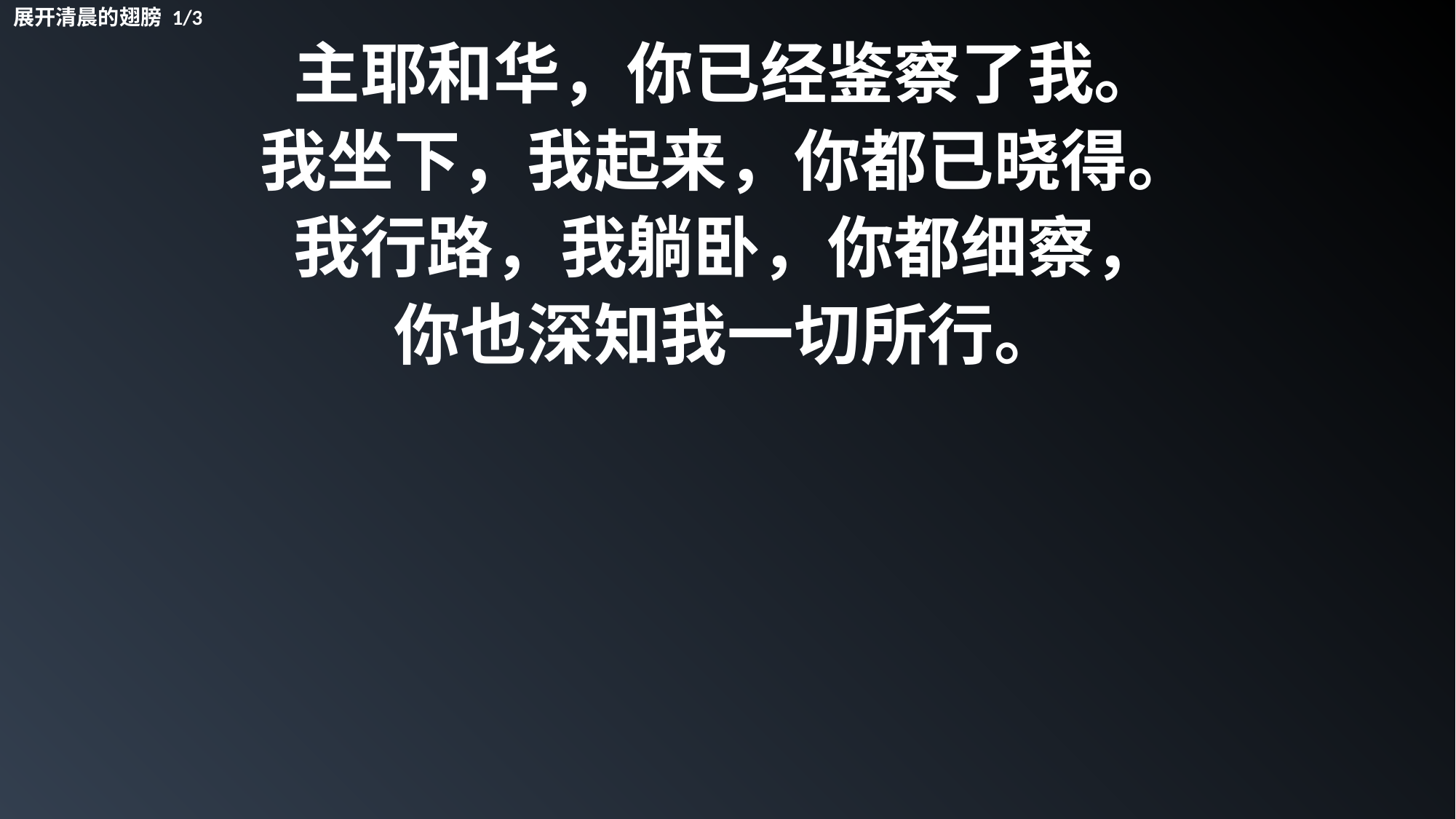

展开清晨的翅膀 1/3
主耶和华，你已经鉴察了我。
我坐下，我起来，你都已晓得。
我行路，我躺卧，你都细察，
你也深知我一切所行。